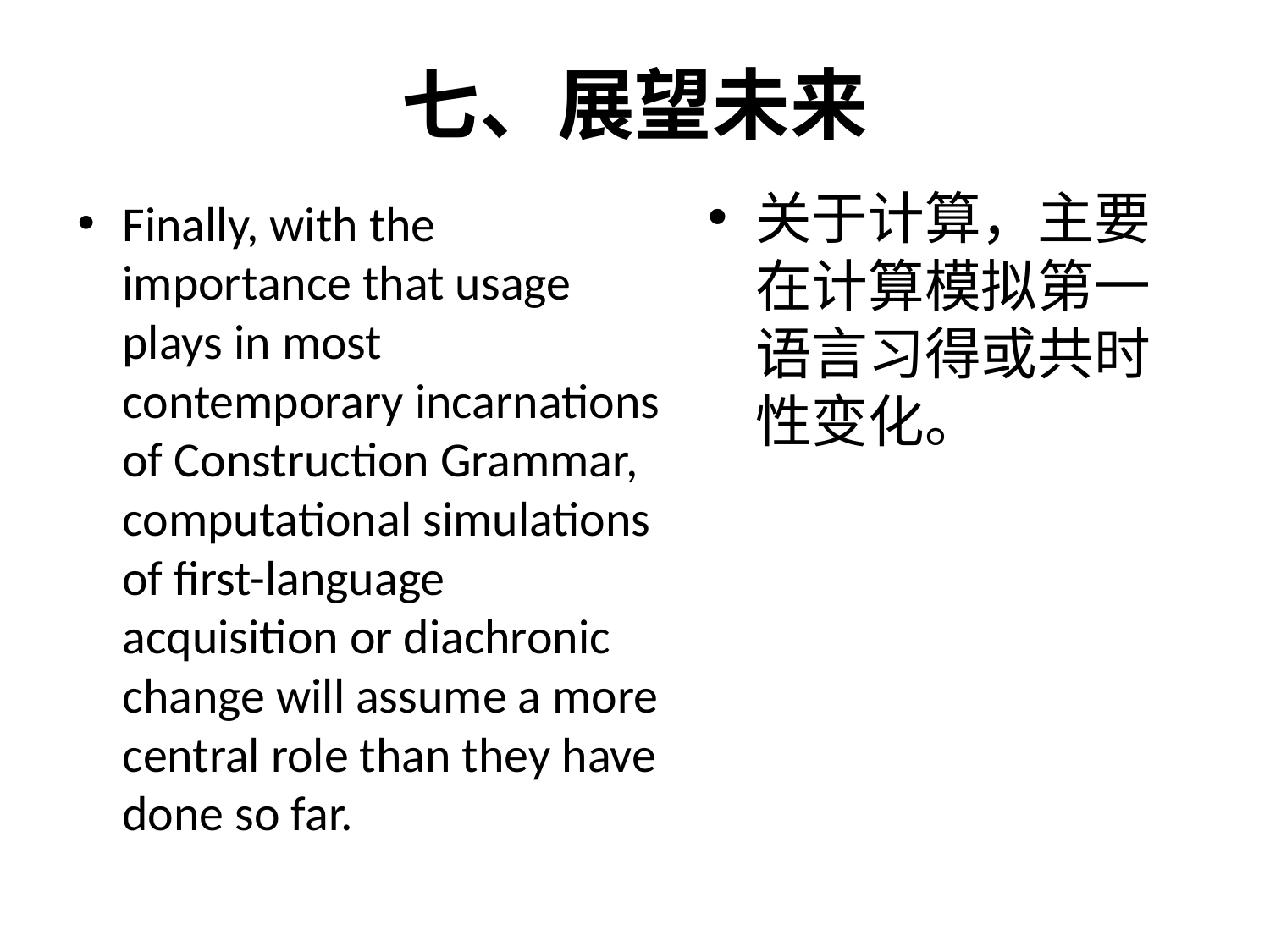

# 七、展望未来
关于计算，主要在计算模拟第一语言习得或共时性变化。
Finally, with the importance that usage plays in most contemporary incarnations of Construction Grammar, computational simulations of first-language acquisition or diachronic change will assume a more central role than they have done so far.